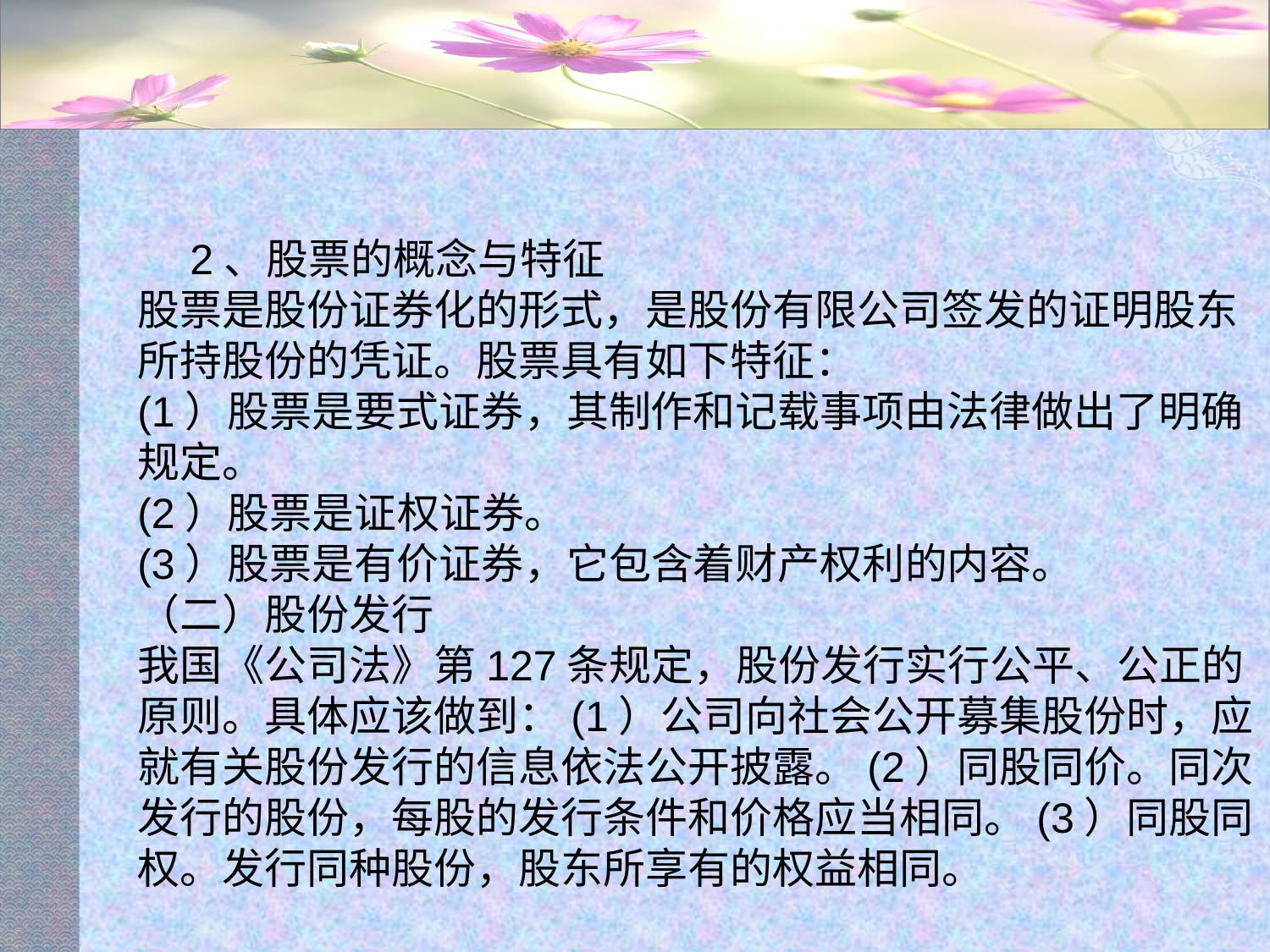

#
　2、股票的概念与特征
股票是股份证券化的形式，是股份有限公司签发的证明股东所持股份的凭证。股票具有如下特征：
(1）股票是要式证券，其制作和记载事项由法律做出了明确规定。
(2）股票是证权证券。
(3）股票是有价证券，它包含着财产权利的内容。
（二）股份发行
我国《公司法》第127条规定，股份发行实行公平、公正的原则。具体应该做到：(1）公司向社会公开募集股份时，应就有关股份发行的信息依法公开披露。(2）同股同价。同次发行的股份，每股的发行条件和价格应当相同。(3）同股同权。发行同种股份，股东所享有的权益相同。